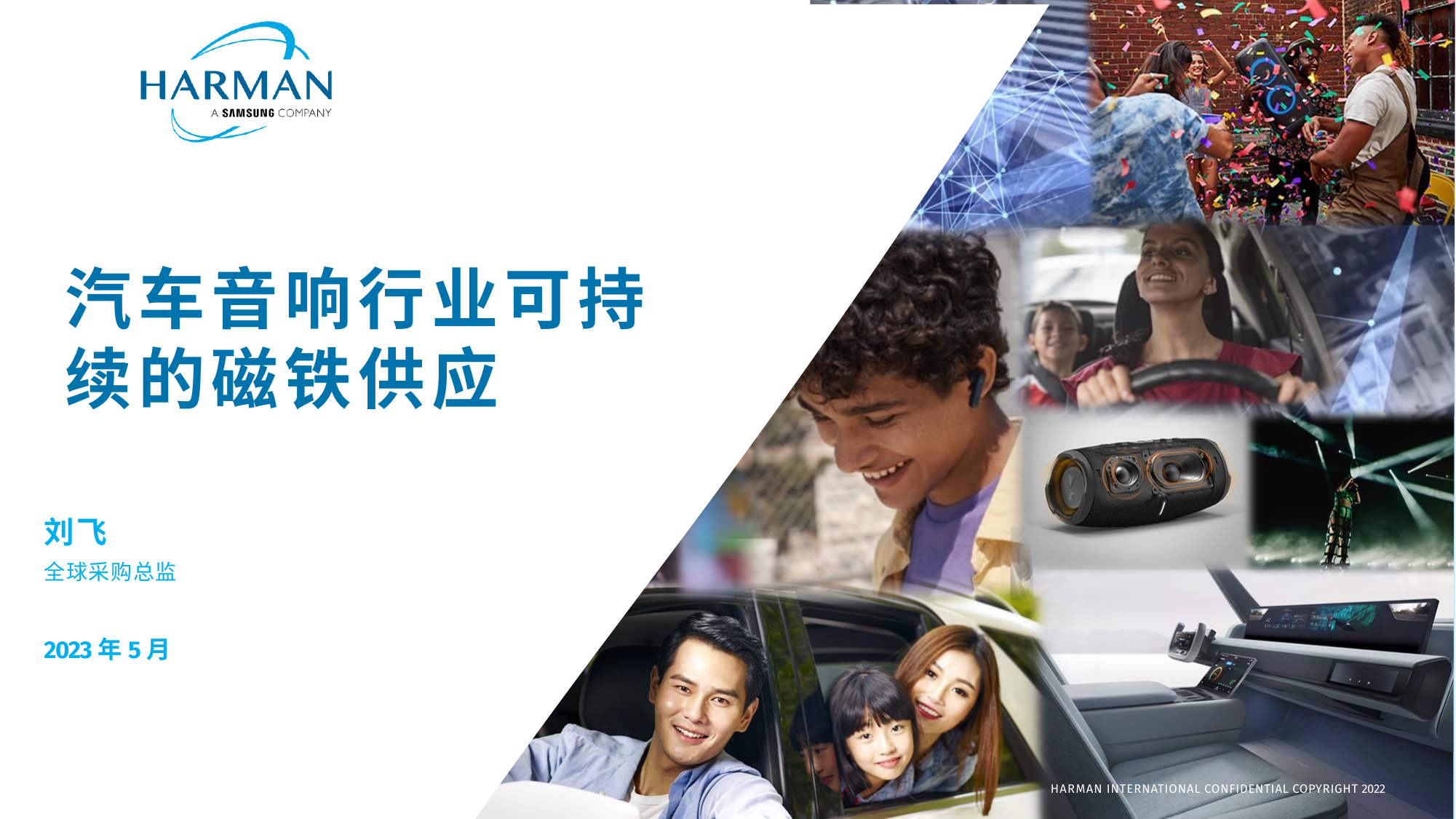

# 汽车音响行业可持续的磁铁供应
刘飞
全球采购总监

2023年5月
HARMAN INTERNATIONAL.  CONFIDENTIAL COPYRIGHT 2020
HARMAN INTERNATIONAL CONFIDENTIAL COPYRIGHT 2022